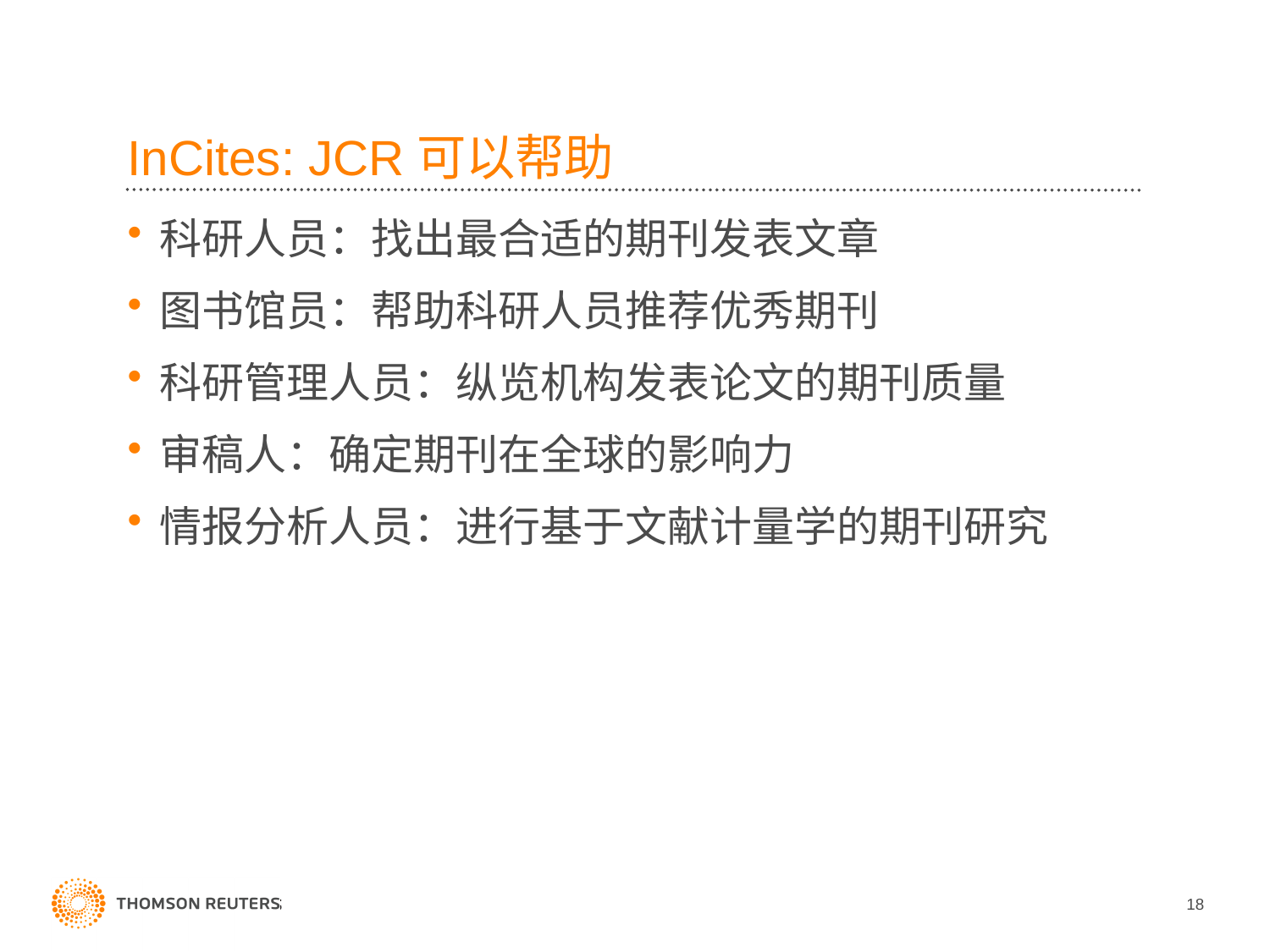

# InCites: JCR可以帮助
科研人员：找出最合适的期刊发表文章
图书馆员：帮助科研人员推荐优秀期刊
科研管理人员：纵览机构发表论文的期刊质量
审稿人：确定期刊在全球的影响力
情报分析人员：进行基于文献计量学的期刊研究
18